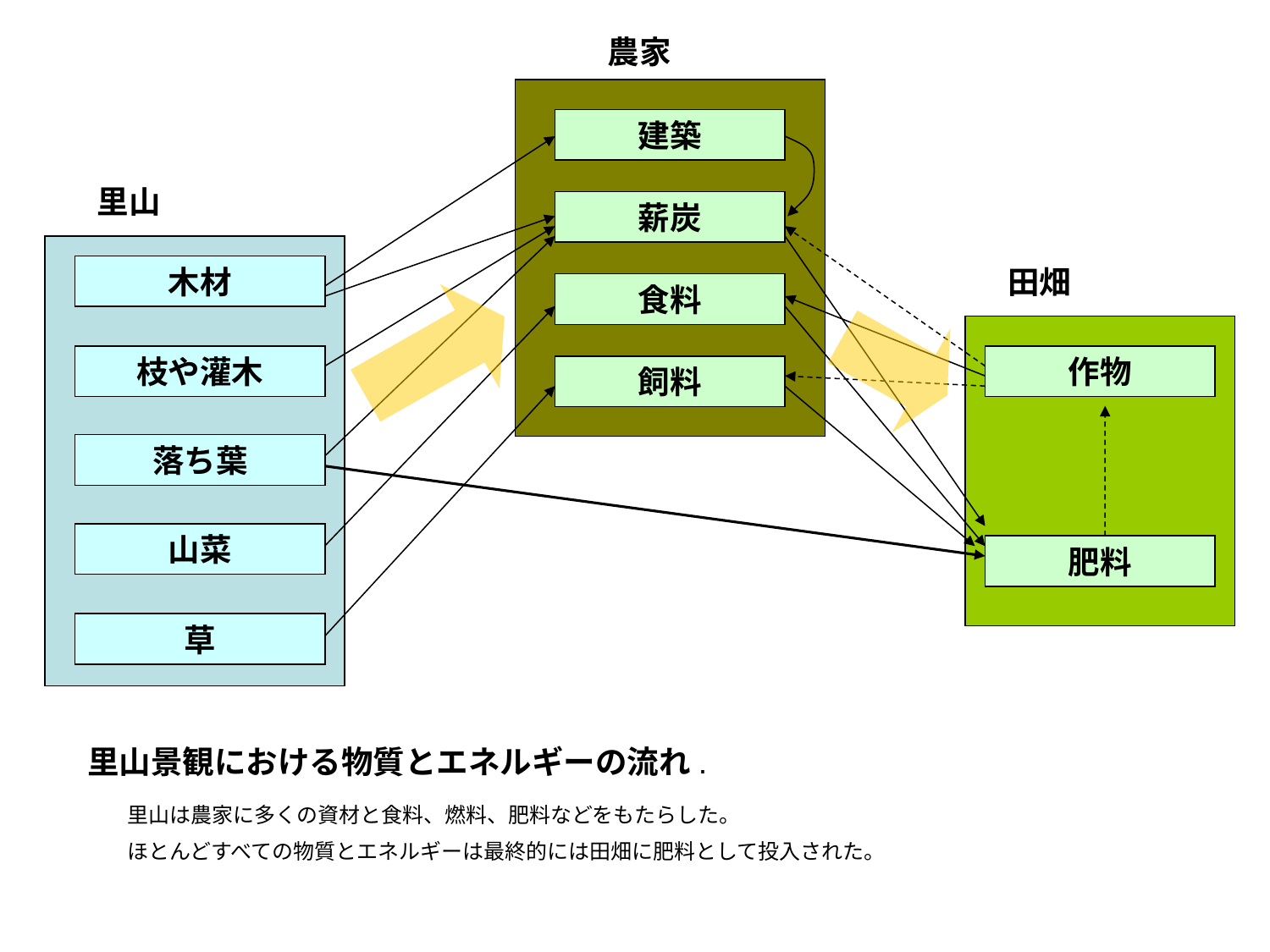

農家

建築

里山
薪炭

木材
田畑
食料

枝や灌木
作物
飼料

落ち葉

山菜
肥料
草
里山景観における物質とエネルギーの流れ.
里山は農家に多くの資材と食料、燃料、肥料などをもたらした。
ほとんどすべての物質とエネルギーは最終的には田畑に肥料として投入された。